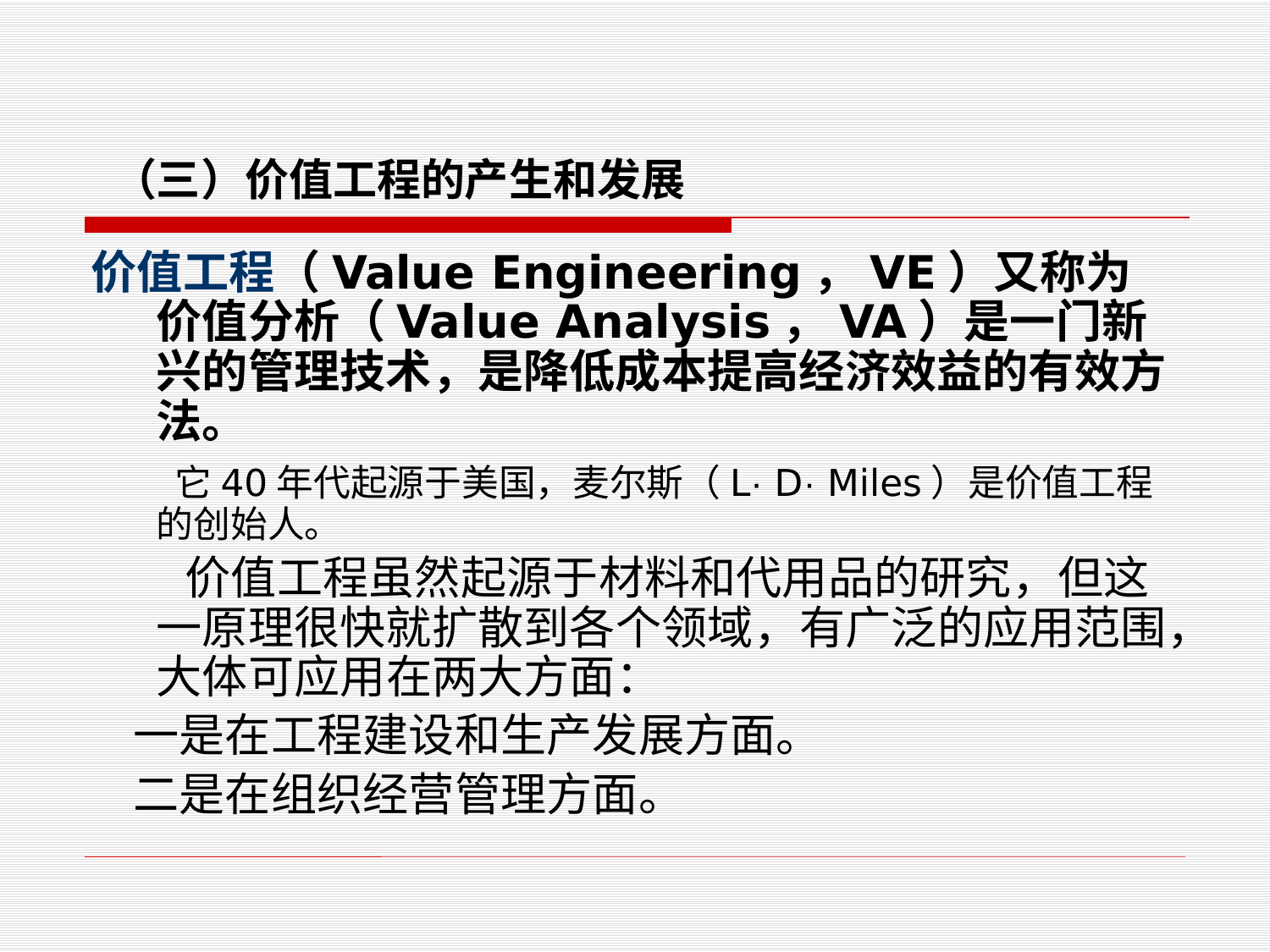

# （三）价值工程的产生和发展
价值工程（Value Engineering，VE）又称为价值分析（Value Analysis，VA）是一门新兴的管理技术，是降低成本提高经济效益的有效方法。
       它40年代起源于美国，麦尔斯（L· D· Miles）是价值工程的创始人。
        价值工程虽然起源于材料和代用品的研究，但这一原理很快就扩散到各个领域，有广泛的应用范围，大体可应用在两大方面：
   一是在工程建设和生产发展方面。
   二是在组织经营管理方面。